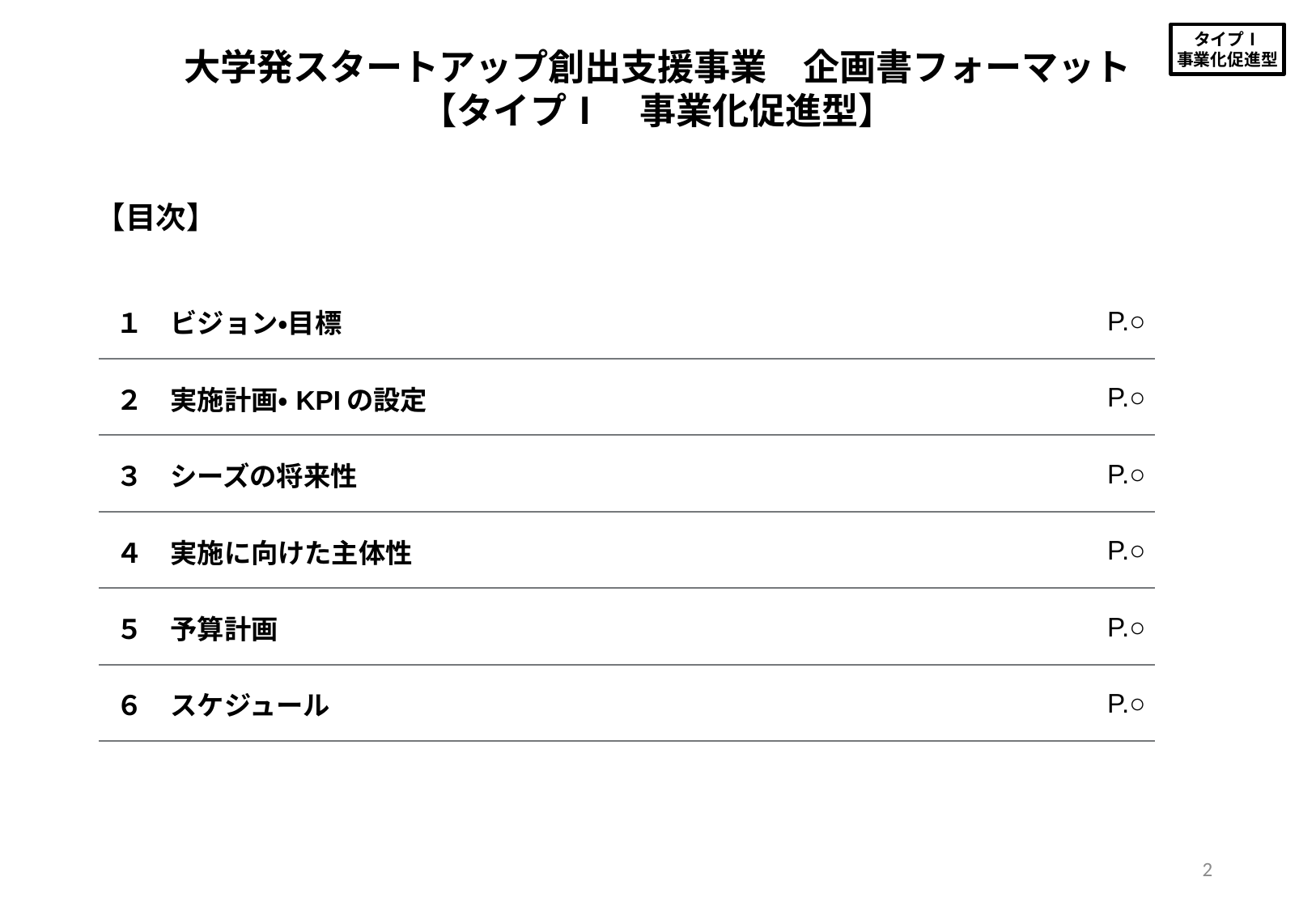

大学発スタートアップ創出支援事業　企画書フォーマット
【タイプⅠ　事業化促進型】
【目次】
| １ | ビジョン・目標 | P.○ |
| --- | --- | --- |
| ２ | 実施計画・KPIの設定 | P.○ |
| ３ | シーズの将来性 | P.○ |
| ４ | 実施に向けた主体性 | P.○ |
| ５ | 予算計画 | P.○ |
| ６ | スケジュール | P.○ |
2